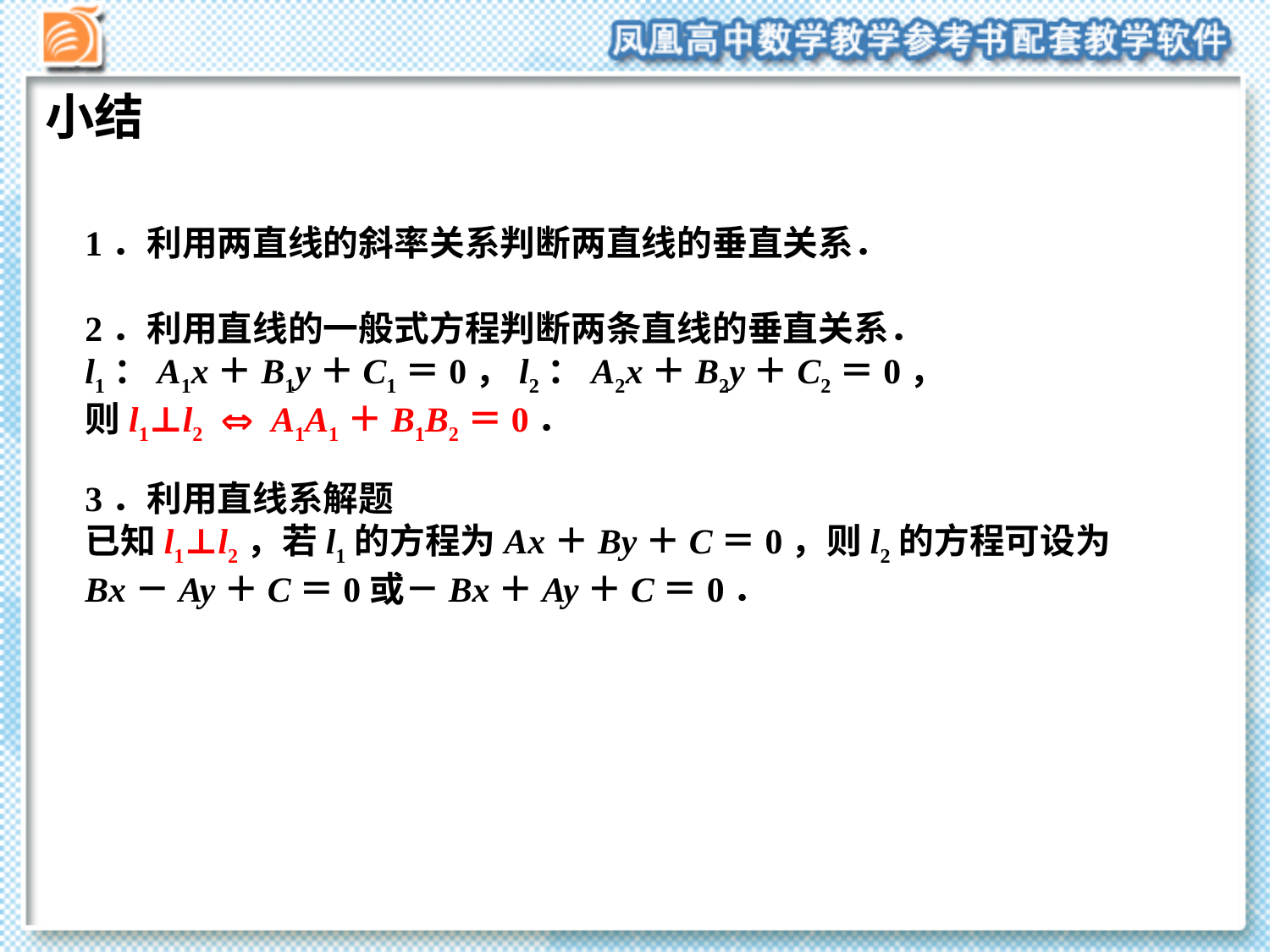

小结
1．利用两直线的斜率关系判断两直线的垂直关系．
2．利用直线的一般式方程判断两条直线的垂直关系．
l1：A1x＋B1y＋C1＝0，l2：A2x＋B2y＋C2＝0，
则l1⊥l2  ⇔  A1A1＋B1B2＝0．
3．利用直线系解题
已知l1⊥l2，若l1的方程为Ax＋By＋C＝0，则l2的方程可设为
Bx－Ay＋C＝0或－Bx＋Ay＋C＝0．